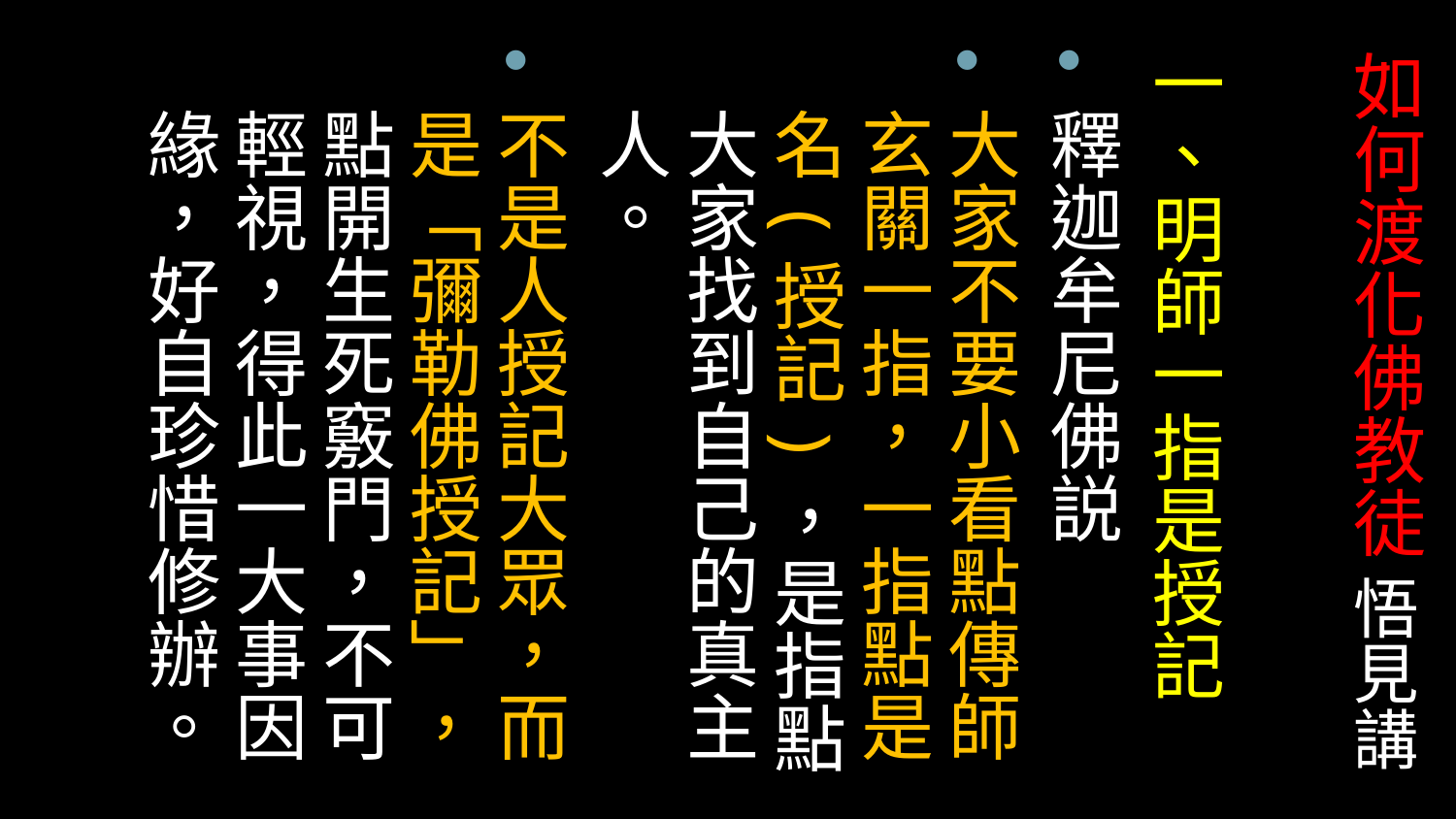

一、明師一指是授記
釋迦牟尼佛説
大家不要小看點傳師玄關一指，一指點是名(授記)，是指點大家找到自己的真主人。
不是人授記大眾，而是「彌勒佛授記」，點開生死竅門，不可輕視，得此一大事因緣，好自珍惜修辦。

# 如何渡化佛教徒 悟見講